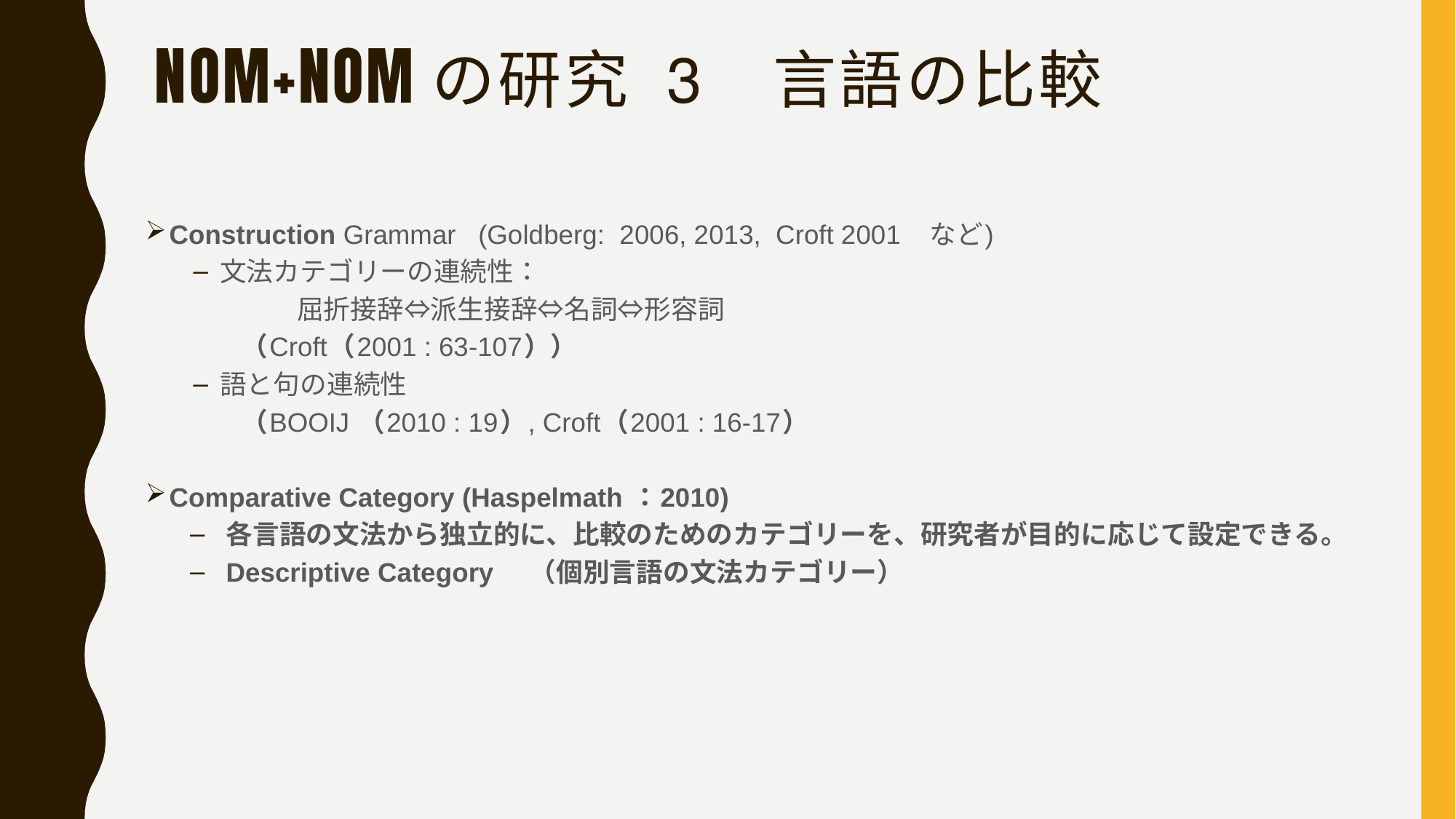

# Nom+NOMの研究 3   言語の比較
Construction Grammar   (Goldberg:  2006, 2013,  Croft 2001　など)
文法カテゴリーの連続性：
屈折接辞⇔派生接辞⇔名詞⇔形容詞
（Croft（2001 : 63-107））
語と句の連続性
（BOOIJ （2010 : 19）, Croft（2001 : 16-17）

Comparative Category (Haspelmath ：2010)
各言語の文法から独立的に、比較のためのカテゴリーを、研究者が目的に応じて設定できる。
Descriptive Category 　（個別言語の文法カテゴリー）